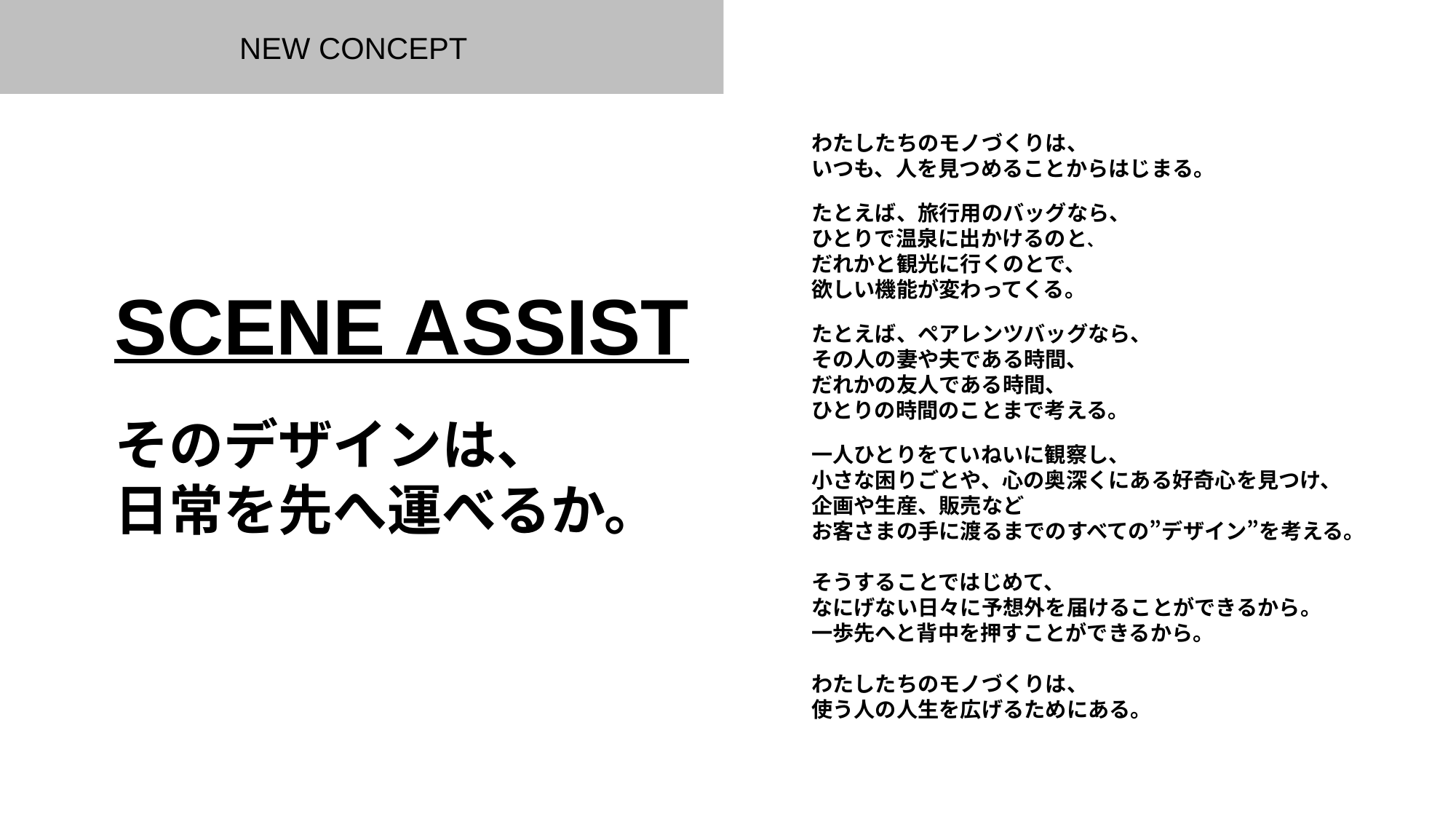

NEW CONCEPT
わたしたちのモノづくりは、
いつも、人を見つめることからはじまる。
たとえば、旅行用のバッグなら、
ひとりで温泉に出かけるのと、
だれかと観光に行くのとで、
欲しい機能が変わってくる。
たとえば、ペアレンツバッグなら、
その人の妻や夫である時間、
だれかの友人である時間、
ひとりの時間のことまで考える。

一人ひとりをていねいに観察し、
小さな困りごとや、心の奥深くにある好奇心を見つけ、
企画や生産、販売など
お客さまの手に渡るまでのすべての”デザイン”を考える。

そうすることではじめて、
なにげない日々に予想外を届けることができるから。
一歩先へと背中を押すことができるから。

わたしたちのモノづくりは、
使う人の人生を広げるためにある。
SCENE ASSIST
そのデザインは、
日常を先へ運べるか。